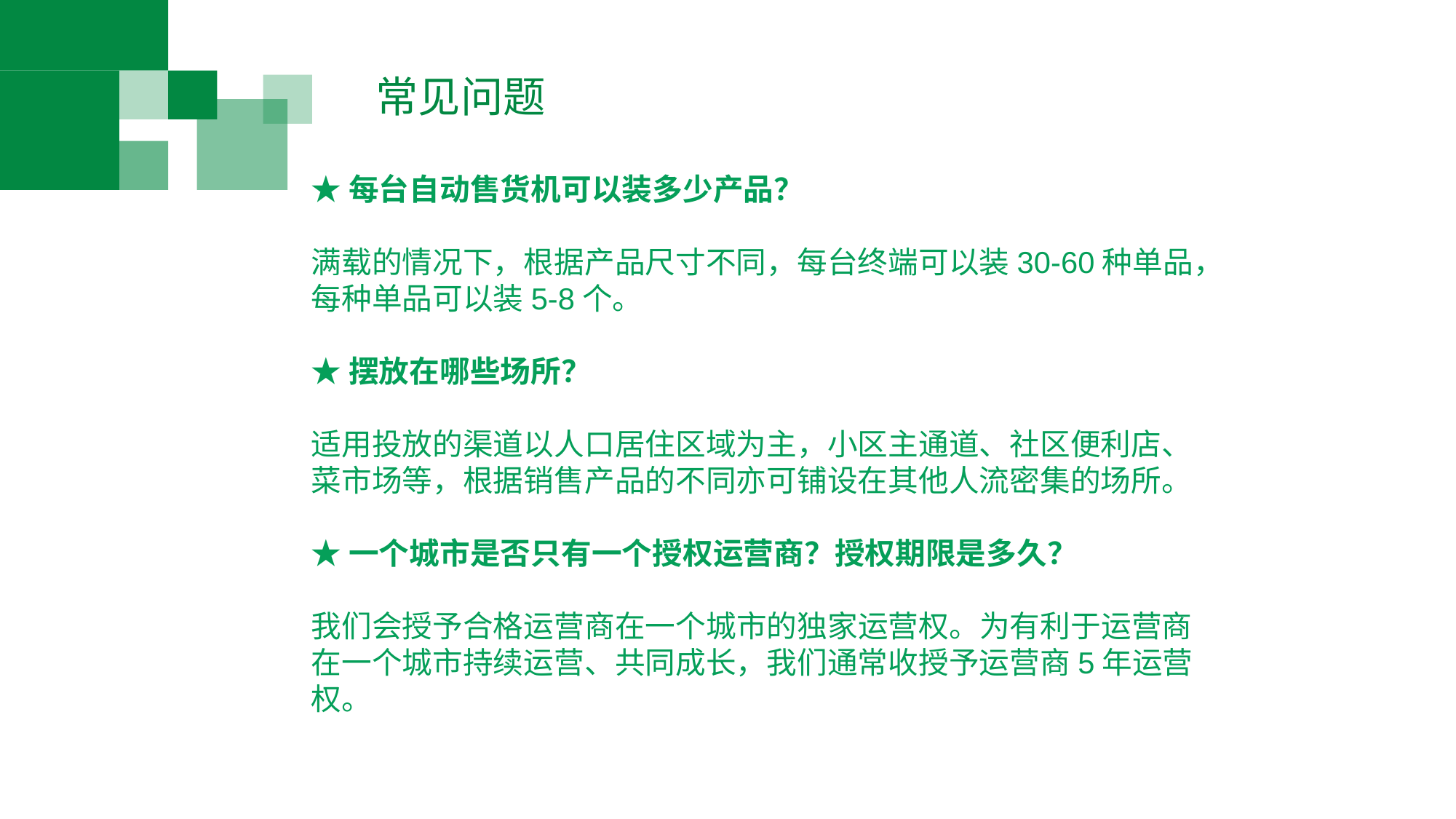

常见问题
★每台自动售货机可以装多少产品？

满载的情况下，根据产品尺寸不同，每台终端可以装30-60种单品，每种单品可以装5-8个。

★摆放在哪些场所？

适用投放的渠道以人口居住区域为主，小区主通道、社区便利店、菜市场等，根据销售产品的不同亦可铺设在其他人流密集的场所。

★一个城市是否只有一个授权运营商？授权期限是多久？

我们会授予合格运营商在一个城市的独家运营权。为有利于运营商在一个城市持续运营、共同成长，我们通常收授予运营商5年运营权。